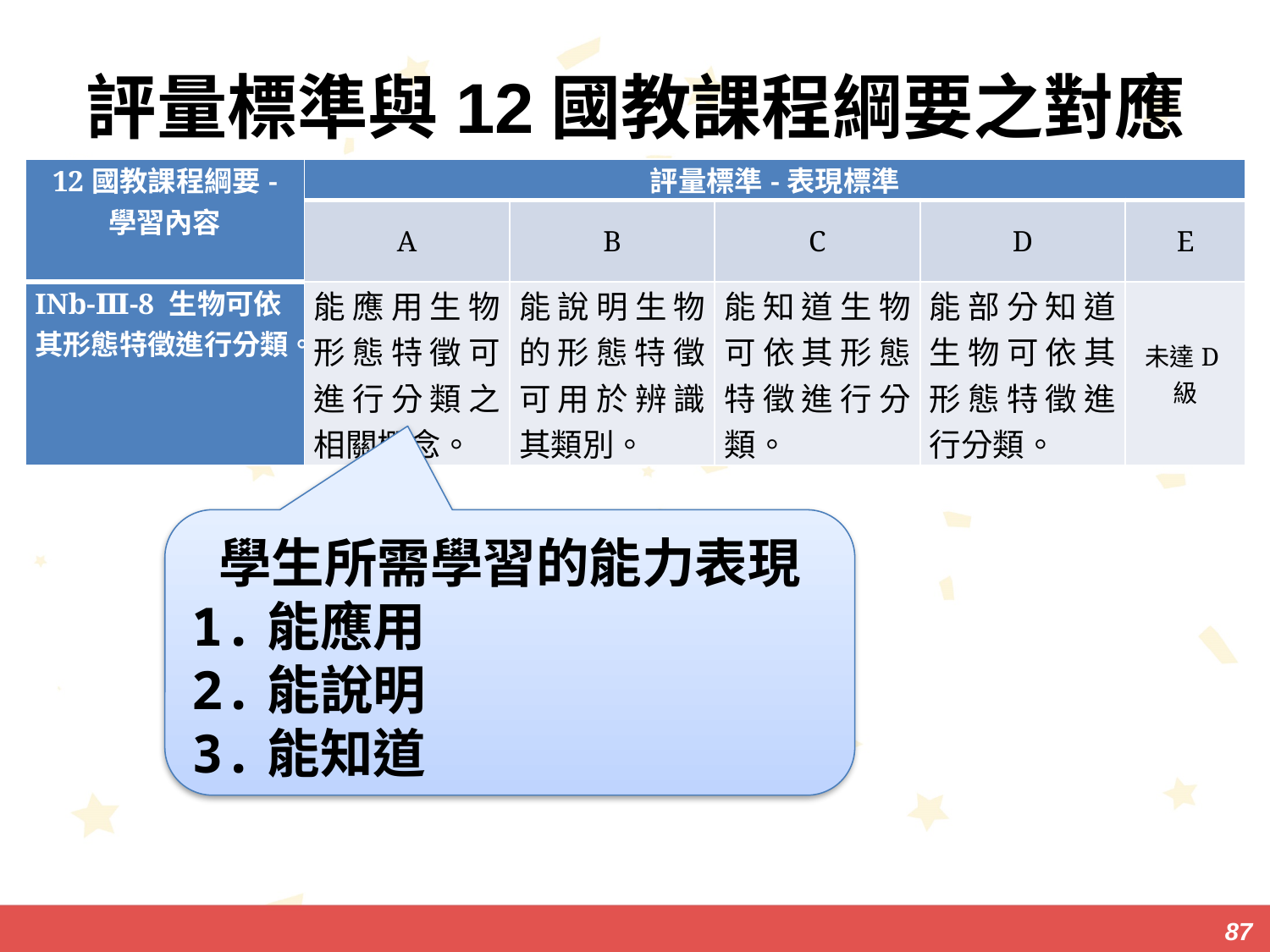

# 評量標準與12國教課程綱要之對應
| 12國教課程綱要- 學習內容 | 評量標準-表現標準 |  |  |  |  |
| --- | --- | --- | --- | --- | --- |
|  | A | B | C | D | E |
| INb-Ⅲ-8 生物可依其形態特徵進行分類。 | 能應用生物形態特徵可進行分類之相關概念。 | 能說明生物的形態特徵可用於辨識其類別。 | 能知道生物可依其形態特徵進行分類。 | 能部分知道生物可依其形態特徵進行分類。 | 未達D級 |
學生所需學習的能力表現
1.能應用
2.能說明
3.能知道
87